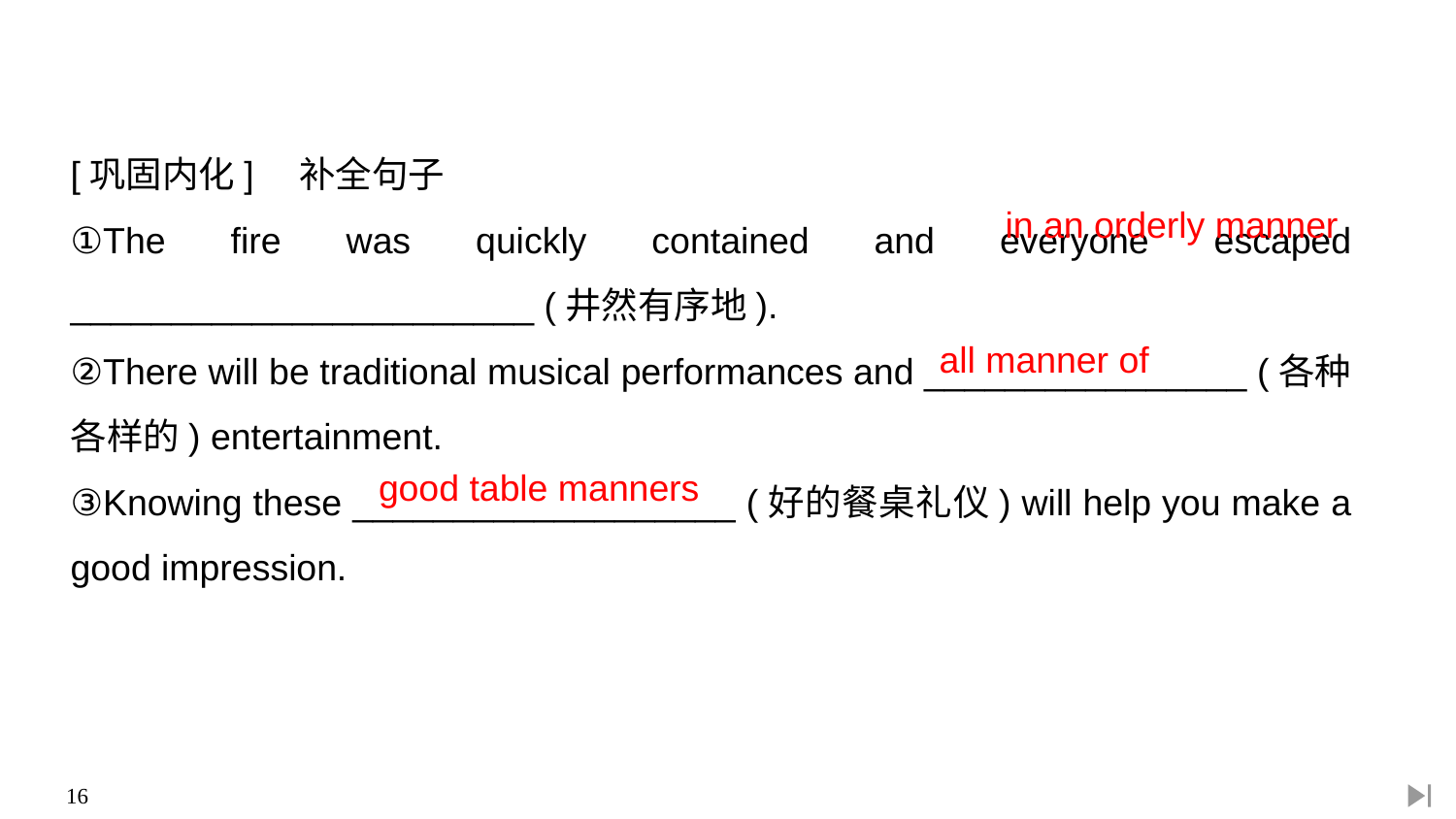

[巩固内化]　补全句子
①The fire was quickly contained and everyone escaped _______________________ (井然有序地).
②There will be traditional musical performances and ________________ (各种各样的) entertainment.
③Knowing these ___________________ (好的餐桌礼仪) will help you make a good impression.
in an orderly manner
all manner of
good table manners